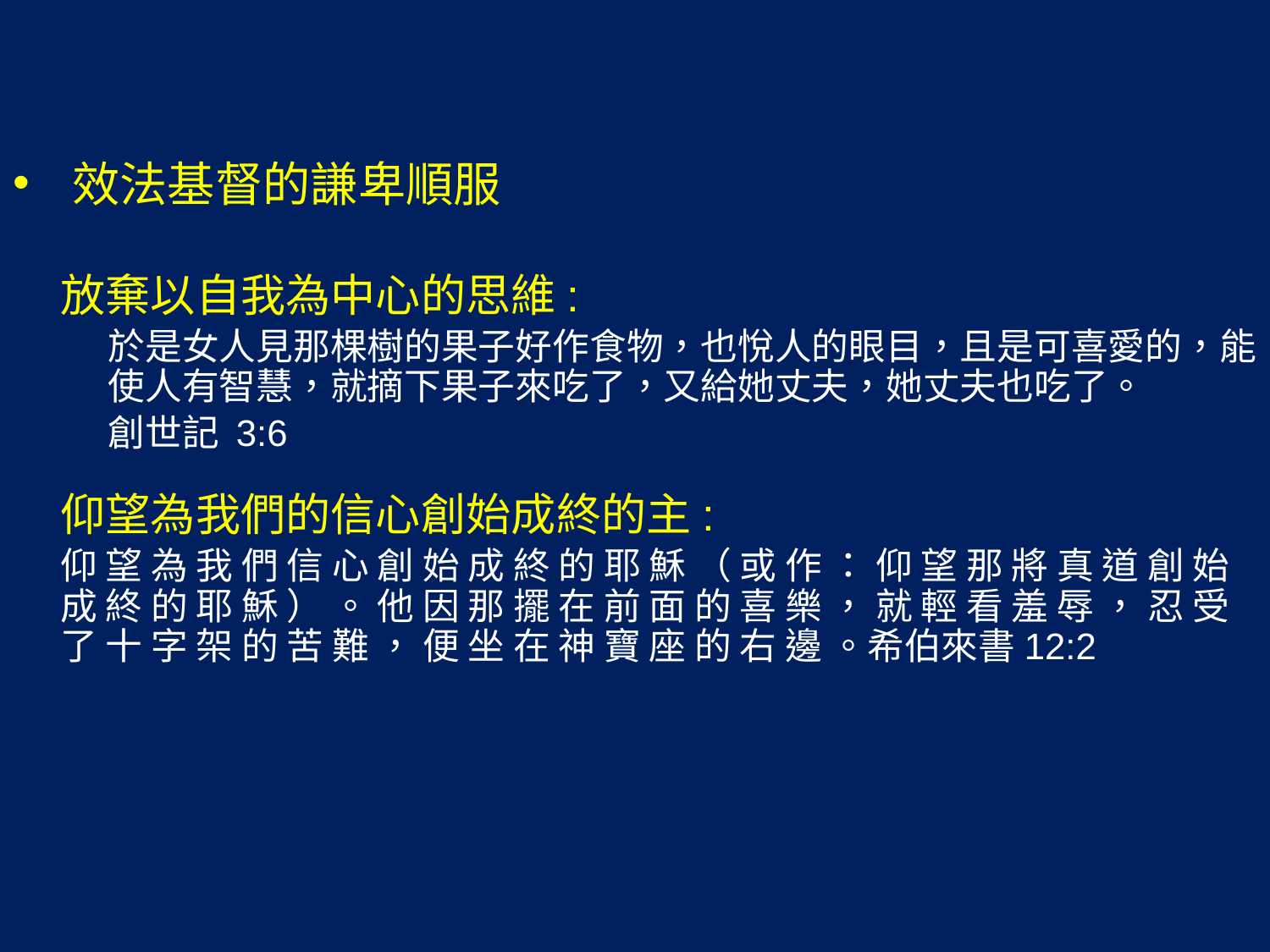

效法基督的謙卑順服

放棄以自我為中心的思維:
於是女人見那棵樹的果子好作食物，也悅人的眼目，且是可喜愛的，能使人有智慧，就摘下果子來吃了，又給她丈夫，她丈夫也吃了。
創世記‬ ‭3‬:‭6‬ ‭
仰望為我們的信心創始成終的主:
仰 望 為 我 們 信 心 創 始 成 終 的 耶 穌 （ 或 作 ： 仰 望 那 將 真 道 創 始 成 終 的 耶 穌 ） 。 他 因 那 擺 在 前 面 的 喜 樂 ， 就 輕 看 羞 辱 ， 忍 受 了 十 字 架 的 苦 難 ， 便 坐 在 神 寶 座 的 右 邊 。希伯來書12:2